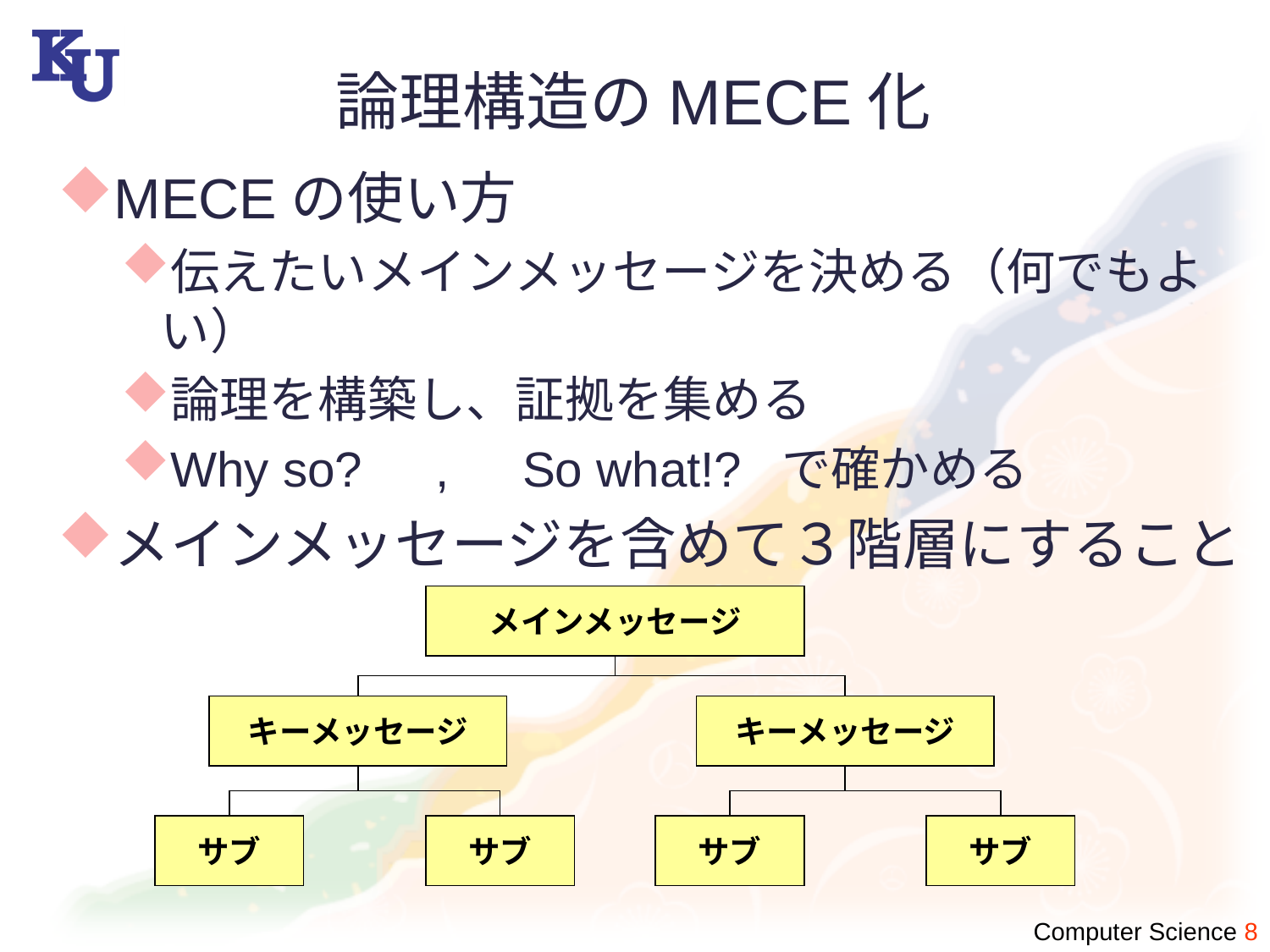

# 論理構造のMECE化
MECEの使い方
伝えたいメインメッセージを決める（何でもよい）
論理を構築し、証拠を集める
Why so?　,　So what!?  で確かめる
メインメッセージを含めて３階層にすること
メインメッセージ
キーメッセージ
キーメッセージ
サブ
サブ
サブ
サブ